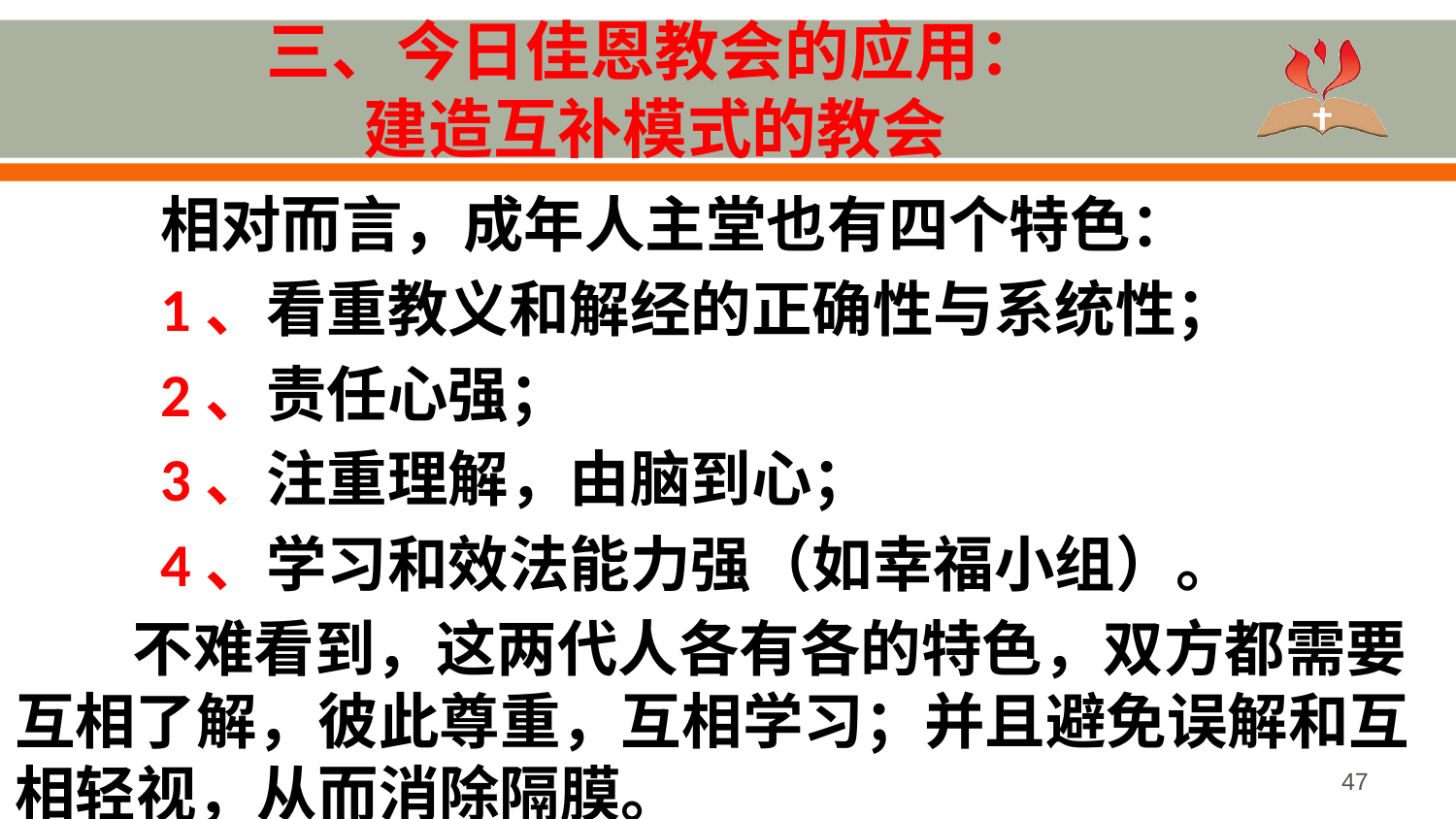

# 三、今日佳恩教会的应用： 建造互补模式的教会
	相对而言，成年人主堂也有四个特色：
	1、看重教义和解经的正确性与系统性；
	2、责任心强；
	3、注重理解，由脑到心；
	4、学习和效法能力强（如幸福小组）。
不难看到，这两代人各有各的特色，双方都需要互相了解，彼此尊重，互相学习；并且避免误解和互相轻视，从而消除隔膜。

47